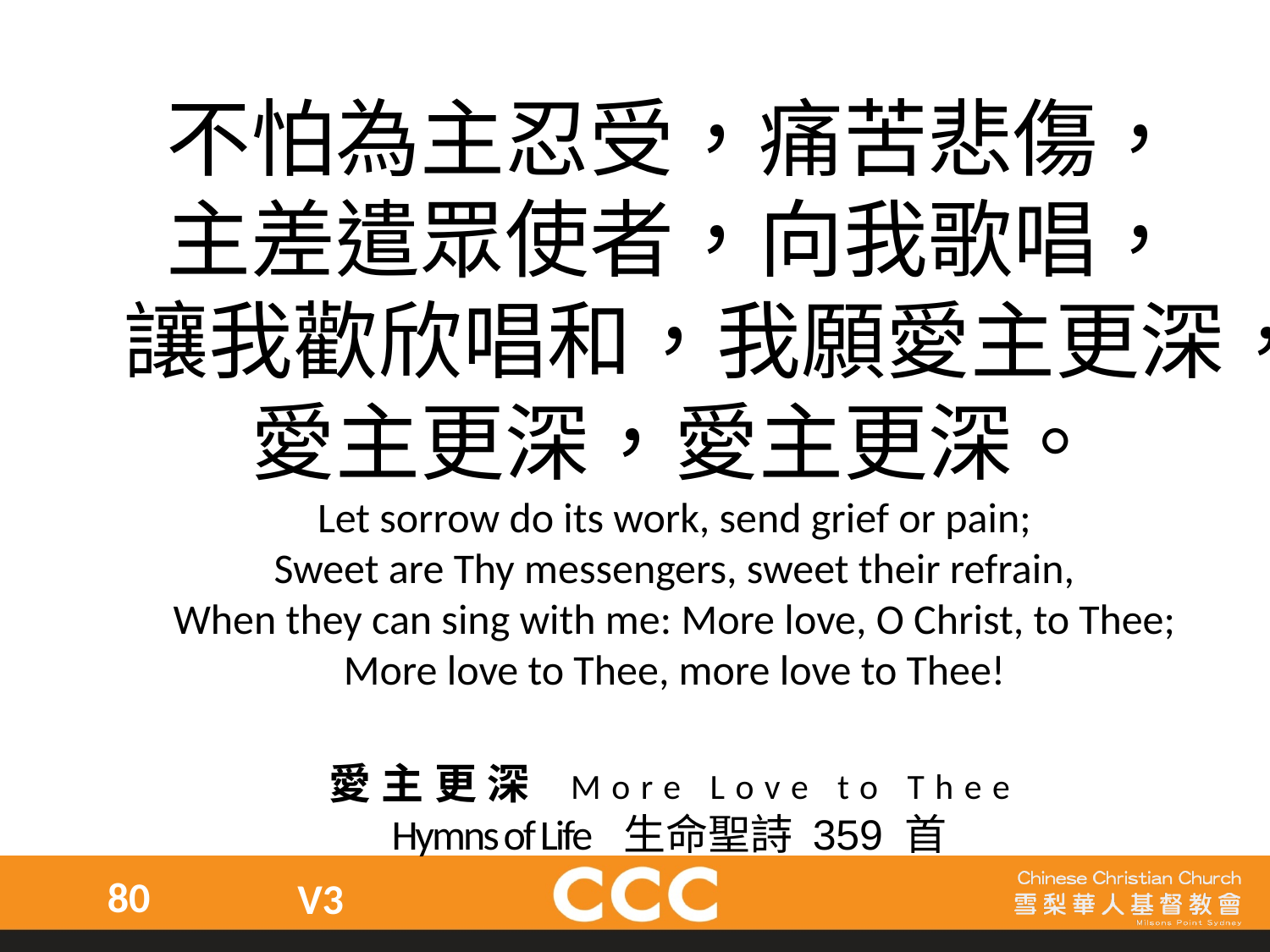

不怕為主忍受，痛苦悲傷，
主差遣眾使者，向我歌唱，
讓我歡欣唱和，我願愛主更深，
愛主更深，愛主更深。
Let sorrow do its work, send grief or pain;
Sweet are Thy messengers, sweet their refrain,
When they can sing with me: More love, O Christ, to Thee;
More love to Thee, more love to Thee!
愛主更深 More Love to Thee
Hymns of Life   生命聖詩 359 首
80
V3